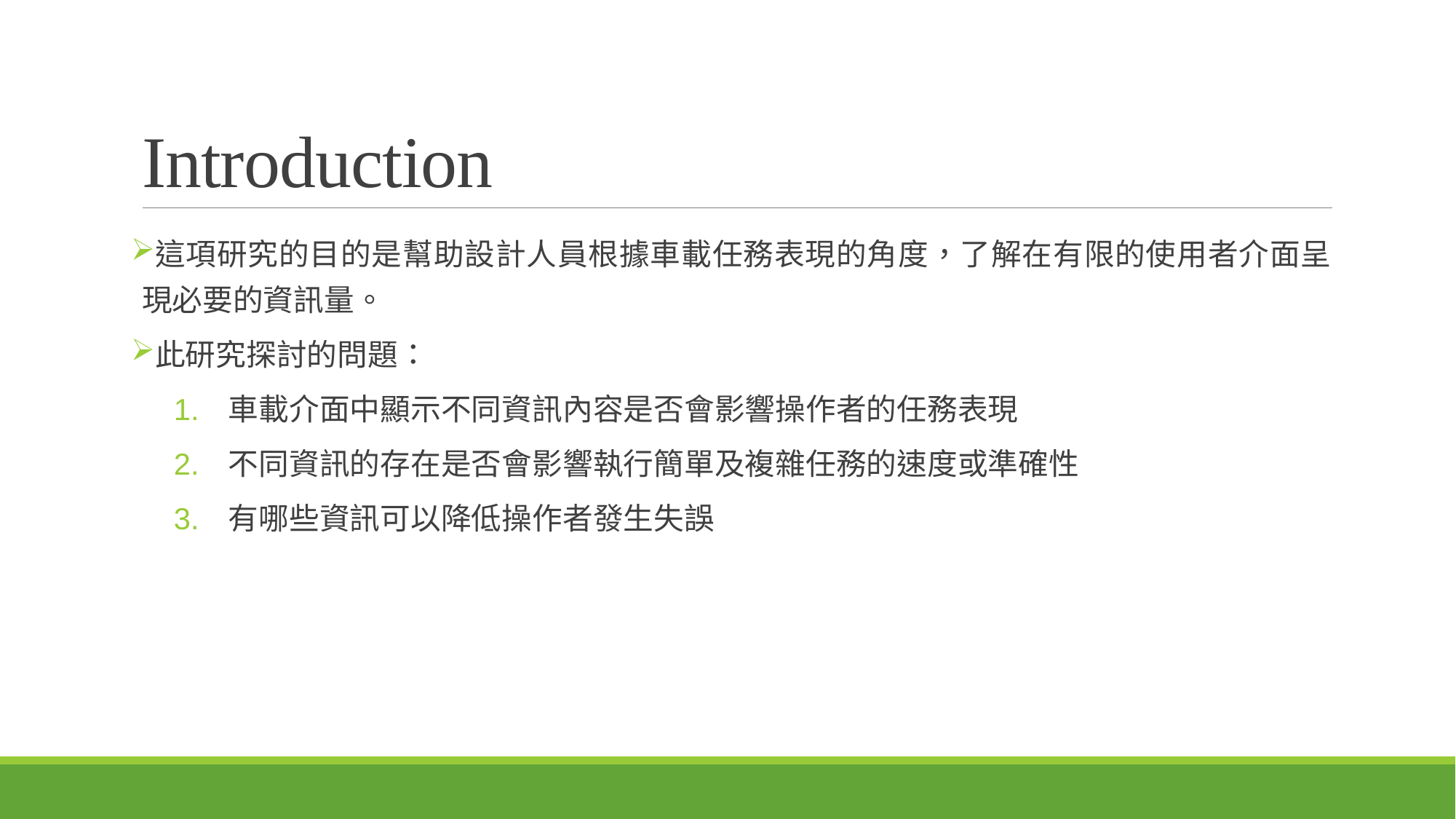

# Introduction
這項研究的目的是幫助設計人員根據車載任務表現的角度，了解在有限的使用者介面呈現必要的資訊量。
此研究探討的問題：
車載介面中顯示不同資訊內容是否會影響操作者的任務表現
不同資訊的存在是否會影響執行簡單及複雜任務的速度或準確性
有哪些資訊可以降低操作者發生失誤